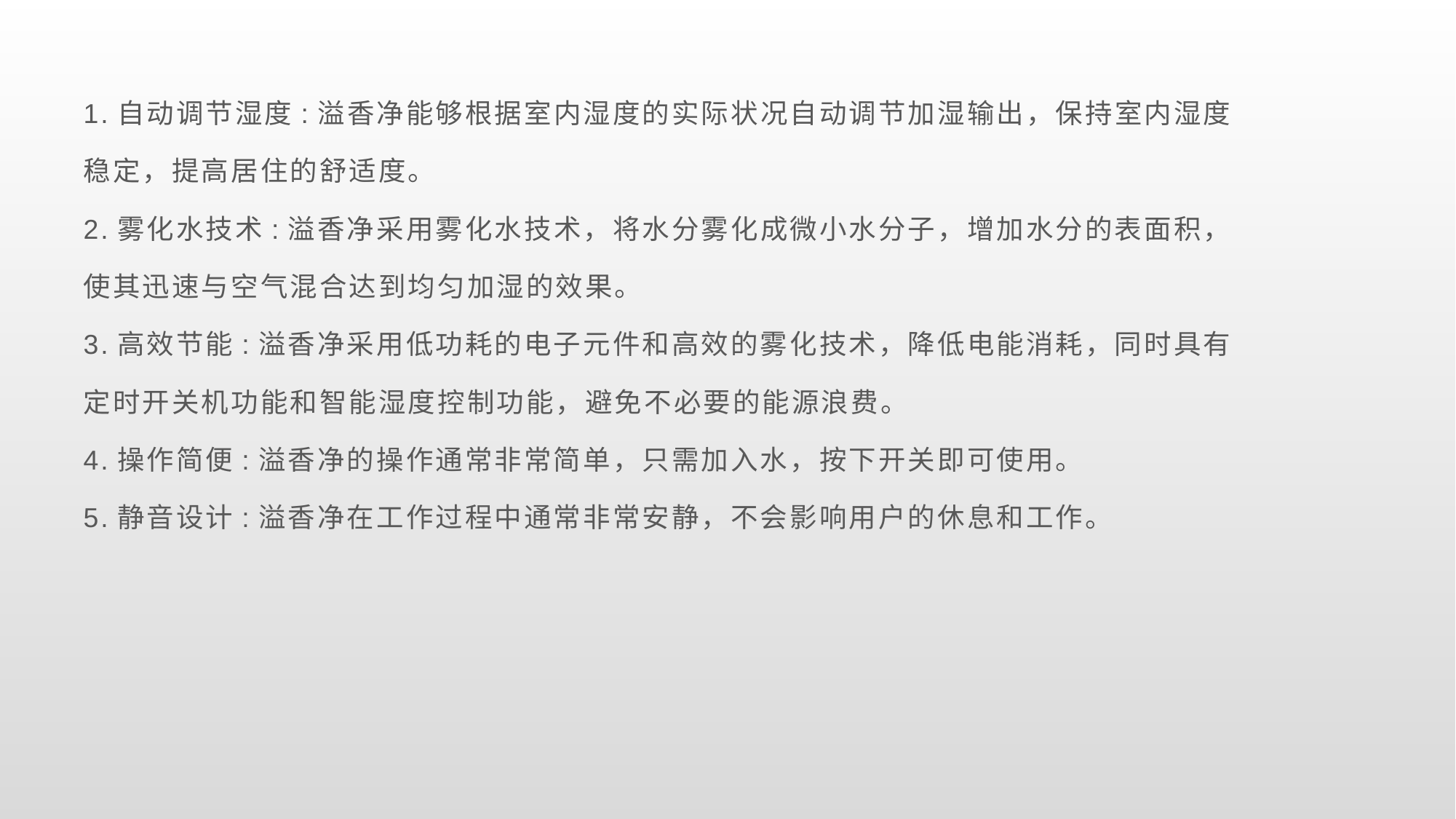

1.自动调节湿度:溢香净能够根据室内湿度的实际状况自动调节加湿输出，保持室内湿度
稳定，提高居住的舒适度。
2.雾化水技术:溢香净采用雾化水技术，将水分雾化成微小水分子，增加水分的表面积，
使其迅速与空气混合达到均匀加湿的效果。
3.高效节能:溢香净采用低功耗的电子元件和高效的雾化技术，降低电能消耗，同时具有
定时开关机功能和智能湿度控制功能，避免不必要的能源浪费。
4.操作简便:溢香净的操作通常非常简单，只需加入水，按下开关即可使用。
5.静音设计:溢香净在工作过程中通常非常安静，不会影响用户的休息和工作。